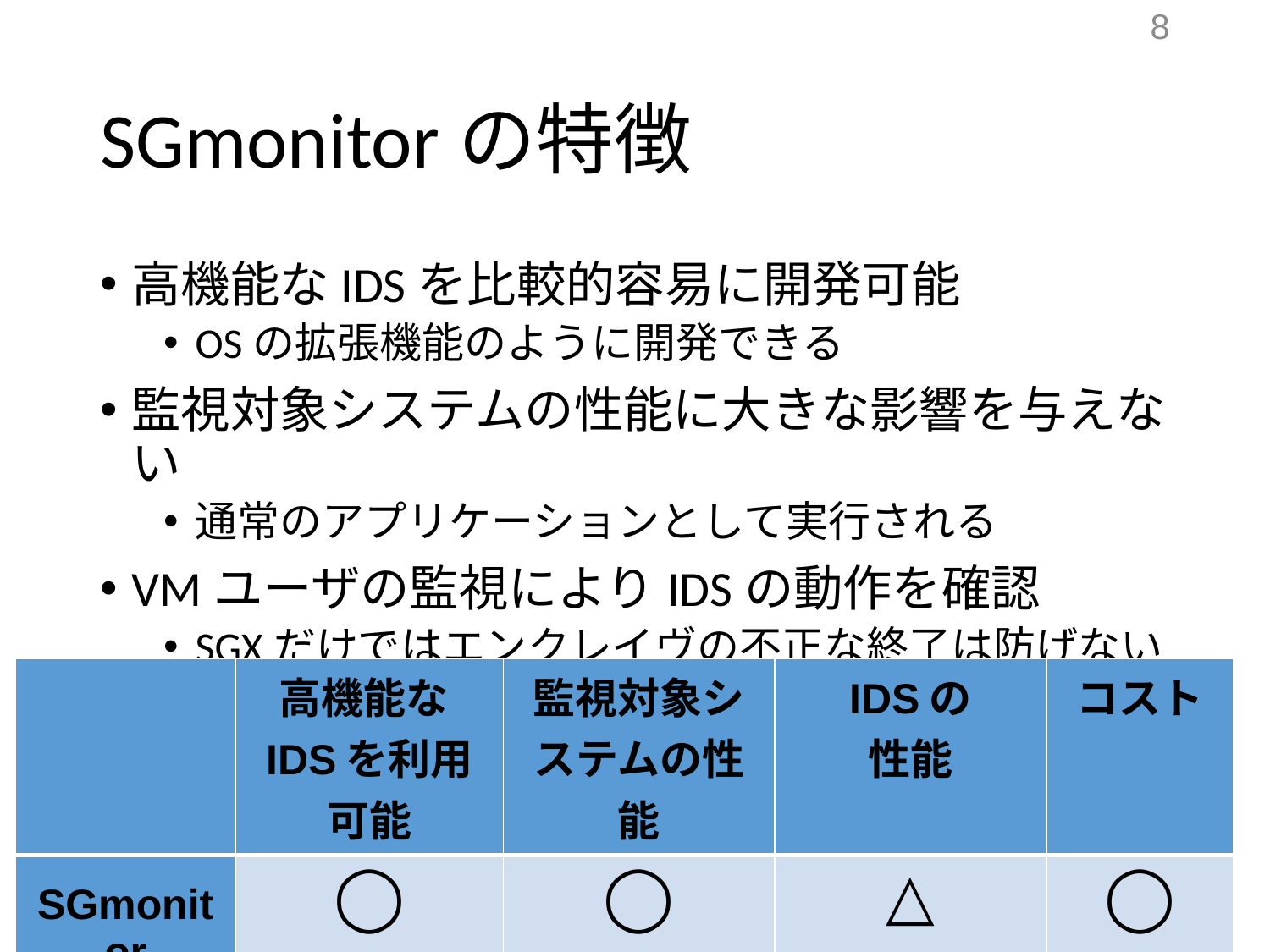

8
# SGmonitorの特徴
高機能なIDSを比較的容易に開発可能
OSの拡張機能のように開発できる
監視対象システムの性能に大きな影響を与えない
通常のアプリケーションとして実行される
VMユーザの監視によりIDSの動作を確認
SGXだけではエンクレイヴの不正な終了は防げない

|  | 高機能なIDSを利用可能 | 監視対象システムの性能 | IDSの 性能 | コスト |
| --- | --- | --- | --- | --- |
| SGmonitor | ◯ | ◯ | △ | ◯ |